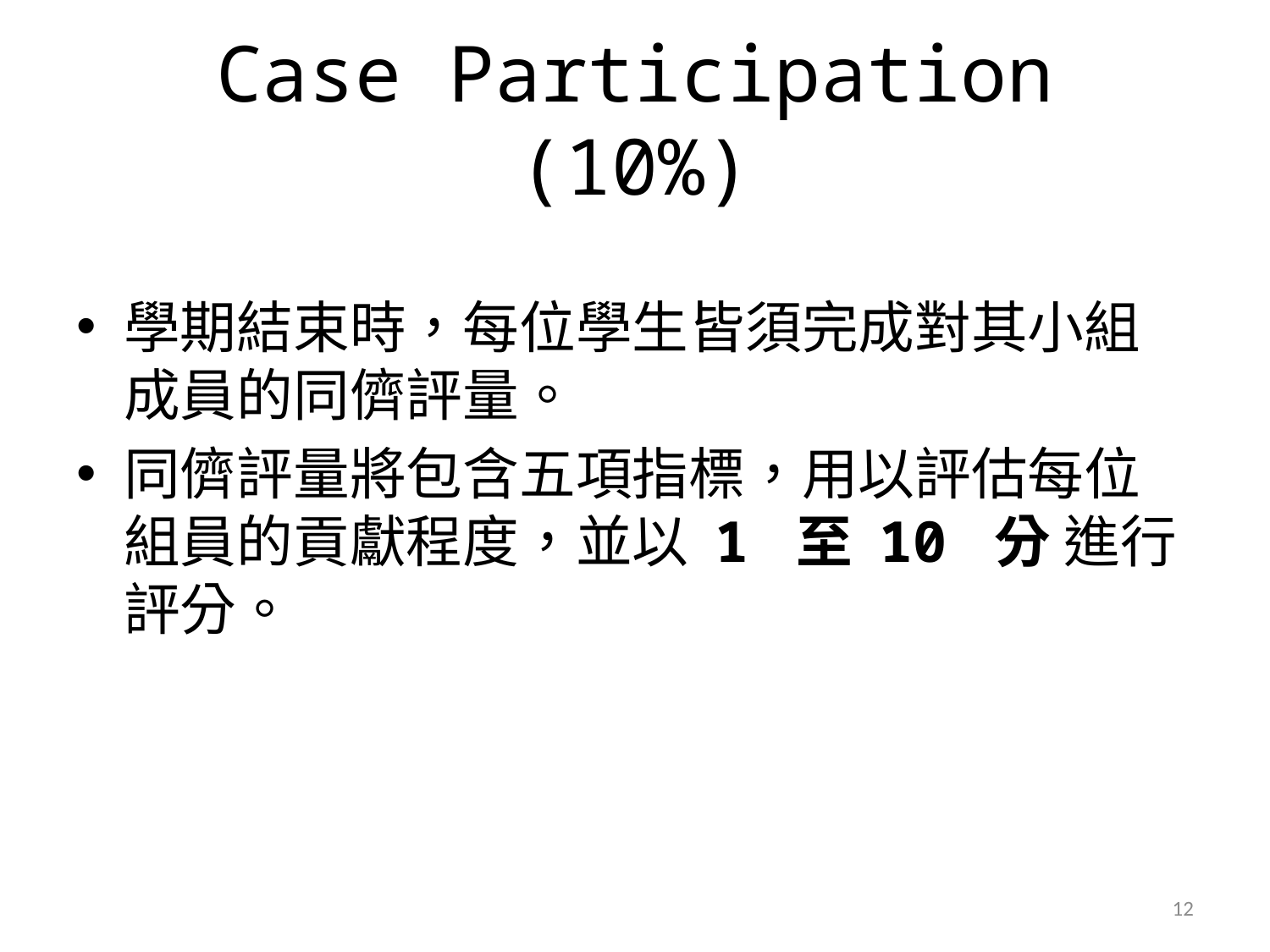

# Case Participation (10%)

學期結束時，每位學生皆須完成對其小組成員的同儕評量。
同儕評量將包含五項指標，用以評估每位組員的貢獻程度，並以 1 至 10 分 進行評分。
12